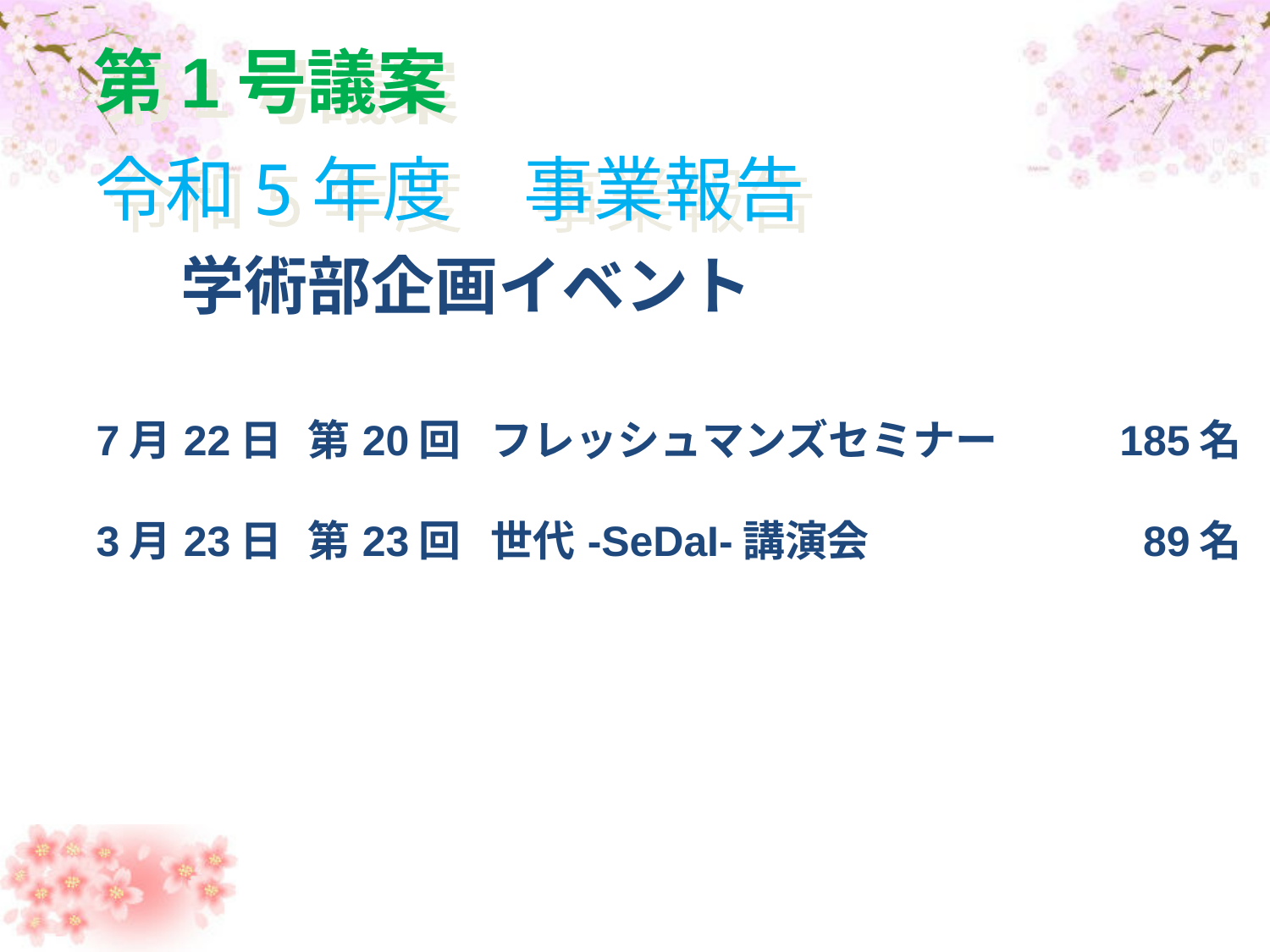

第1号議案
	令和5年度　事業報告

学術部企画イベント
| 7月22日 | 第20回 | フレッシュマンズセミナー | 185名 |
| --- | --- | --- | --- |
| 3月23日 | 第23回 | 世代-SeDaI-講演会 | 89名 |
|  |  |  |  |
|  |  |  |  |